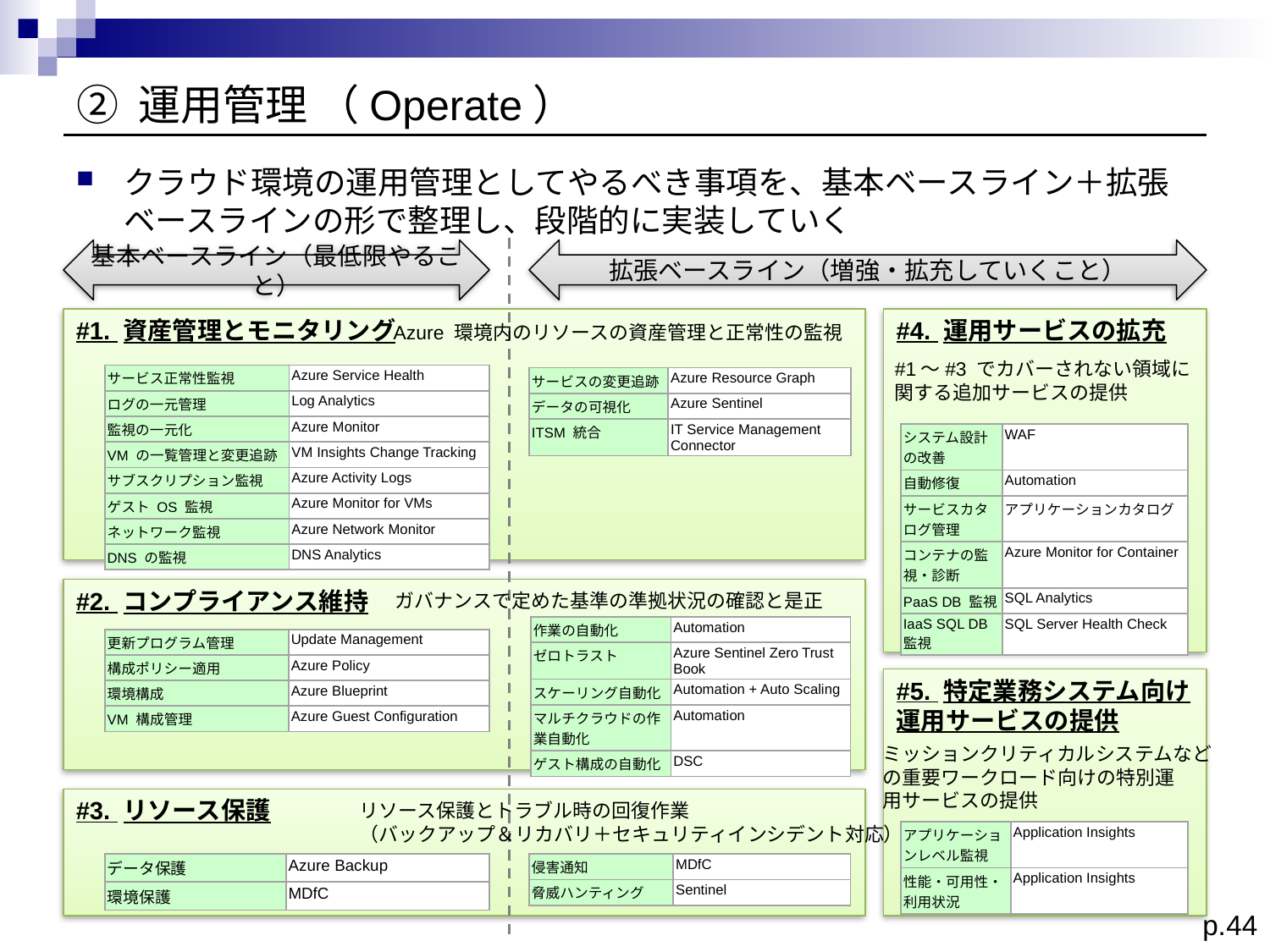

# ② 運用管理 （Operate）
クラウド環境の運用管理としてやるべき事項を、基本ベースライン＋拡張ベースラインの形で整理し、段階的に実装していく
基本ベースライン（最低限やること）
拡張ベースライン（増強・拡充していくこと）
#4. 運用サービスの拡充
#1. 資産管理とモニタリング
Azure 環境内のリソースの資産管理と正常性の監視
#1～#3 でカバーされない領域に
関する追加サービスの提供
| サービス正常性監視 | Azure Service Health |
| --- | --- |
| ログの一元管理 | Log Analytics |
| 監視の一元化 | Azure Monitor |
| VM の一覧管理と変更追跡 | VM Insights Change Tracking |
| サブスクリプション監視 | Azure Activity Logs |
| ゲスト OS 監視 | Azure Monitor for VMs |
| ネットワーク監視 | Azure Network Monitor |
| DNS の監視 | DNS Analytics |
| サービスの変更追跡 | Azure Resource Graph |
| --- | --- |
| データの可視化 | Azure Sentinel |
| ITSM 統合 | IT Service Management Connector |
| システム設計の改善 | WAF |
| --- | --- |
| 自動修復 | Automation |
| サービスカタログ管理 | アプリケーションカタログ |
| コンテナの監視・診断 | Azure Monitor for Container |
| PaaS DB 監視 | SQL Analytics |
| IaaS SQL DB 監視 | SQL Server Health Check |
#2. コンプライアンス維持
ガバナンスで定めた基準の準拠状況の確認と是正
| 作業の自動化 | Automation |
| --- | --- |
| ゼロトラスト | Azure Sentinel Zero Trust Book |
| スケーリング自動化 | Automation + Auto Scaling |
| マルチクラウドの作業自動化 | Automation |
| ゲスト構成の自動化 | DSC |
| 更新プログラム管理 | Update Management |
| --- | --- |
| 構成ポリシー適用 | Azure Policy |
| 環境構成 | Azure Blueprint |
| VM 構成管理 | Azure Guest Configuration |
#5. 特定業務システム向け運用サービスの提供
ミッションクリティカルシステムなど
の重要ワークロード向けの特別運
用サービスの提供
#3. リソース保護
リソース保護とトラブル時の回復作業
（バックアップ＆リカバリ＋セキュリティインシデント対応）
| アプリケーションレベル監視 | Application Insights |
| --- | --- |
| 性能・可用性・利用状況 | Application Insights |
| データ保護 | Azure Backup |
| --- | --- |
| 環境保護 | MDfC |
| 侵害通知 | MDfC |
| --- | --- |
| 脅威ハンティング | Sentinel |